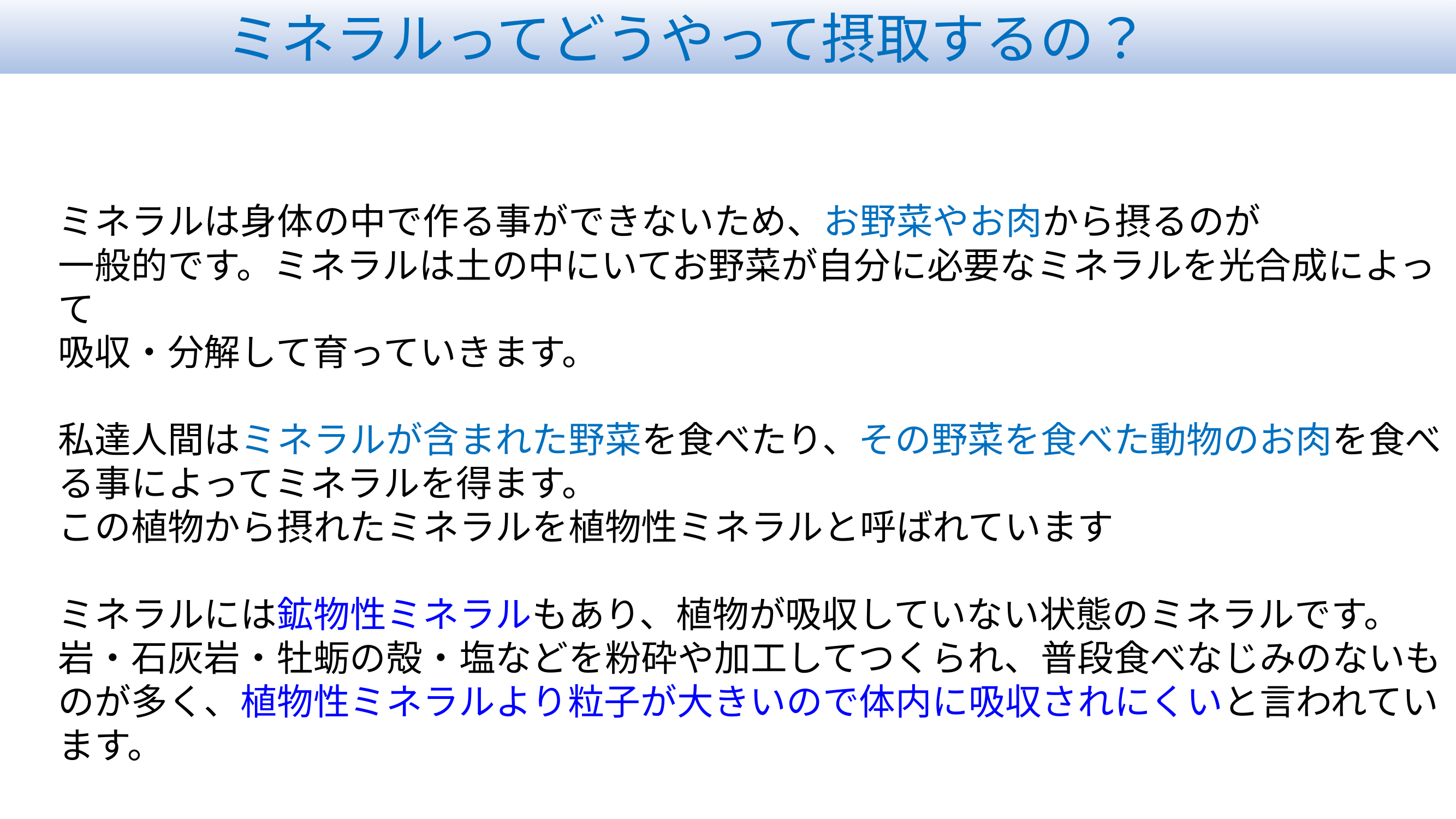

ミネラルってどうやって摂取するの？
ミネラルは身体の中で作る事ができないため、お野菜やお肉から摂るのが
一般的です。ミネラルは土の中にいてお野菜が自分に必要なミネラルを光合成によって
吸収・分解して育っていきます。

私達人間はミネラルが含まれた野菜を食べたり、その野菜を食べた動物のお肉を食べる事によってミネラルを得ます。
この植物から摂れたミネラルを植物性ミネラルと呼ばれています

ミネラルには鉱物性ミネラルもあり、植物が吸収していない状態のミネラルです。
岩・石灰岩・牡蛎の殻・塩などを粉砕や加工してつくられ、普段食べなじみのないものが多く、植物性ミネラルより粒子が大きいので体内に吸収されにくいと言われています。